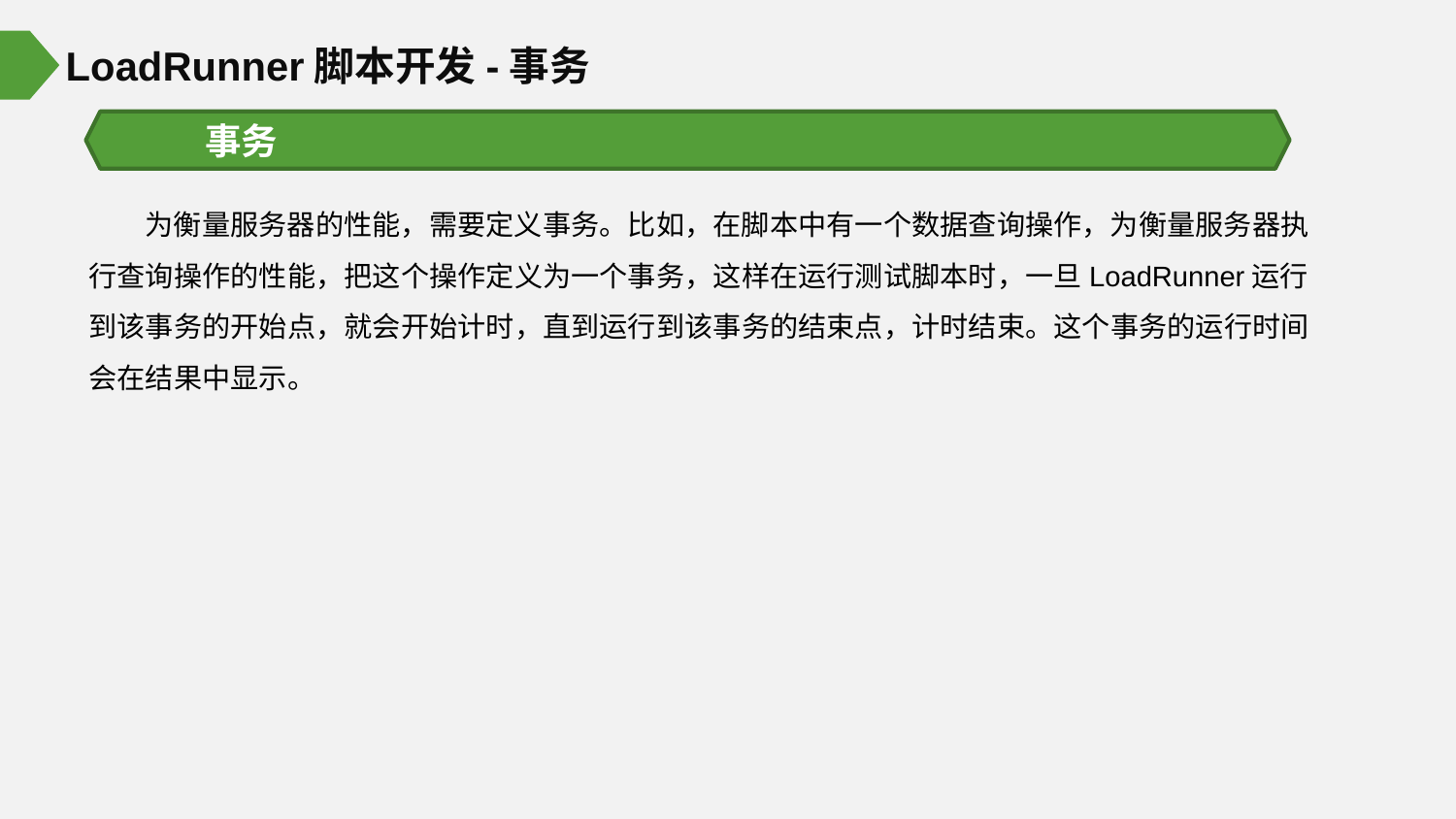

LoadRunner脚本开发-事务
事务
为衡量服务器的性能，需要定义事务。比如，在脚本中有一个数据查询操作，为衡量服务器执行查询操作的性能，把这个操作定义为一个事务，这样在运行测试脚本时，一旦LoadRunner运行到该事务的开始点，就会开始计时，直到运行到该事务的结束点，计时结束。这个事务的运行时间会在结果中显示。